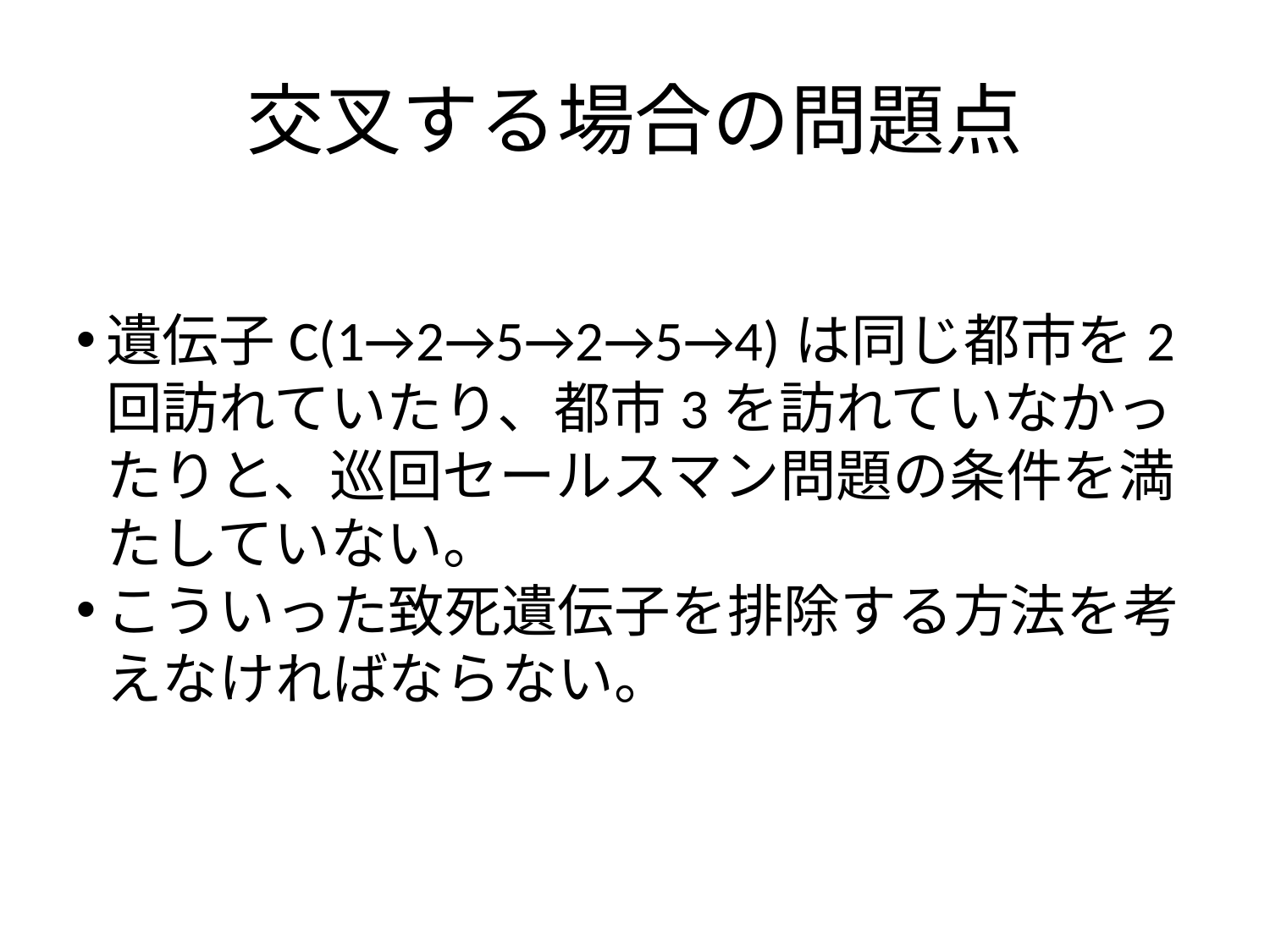

交叉する場合の問題点

遺伝子C(1→2→5→2→5→4)は同じ都市を2回訪れていたり、都市3を訪れていなかったりと、巡回セールスマン問題の条件を満たしていない。
こういった致死遺伝子を排除する方法を考えなければならない。